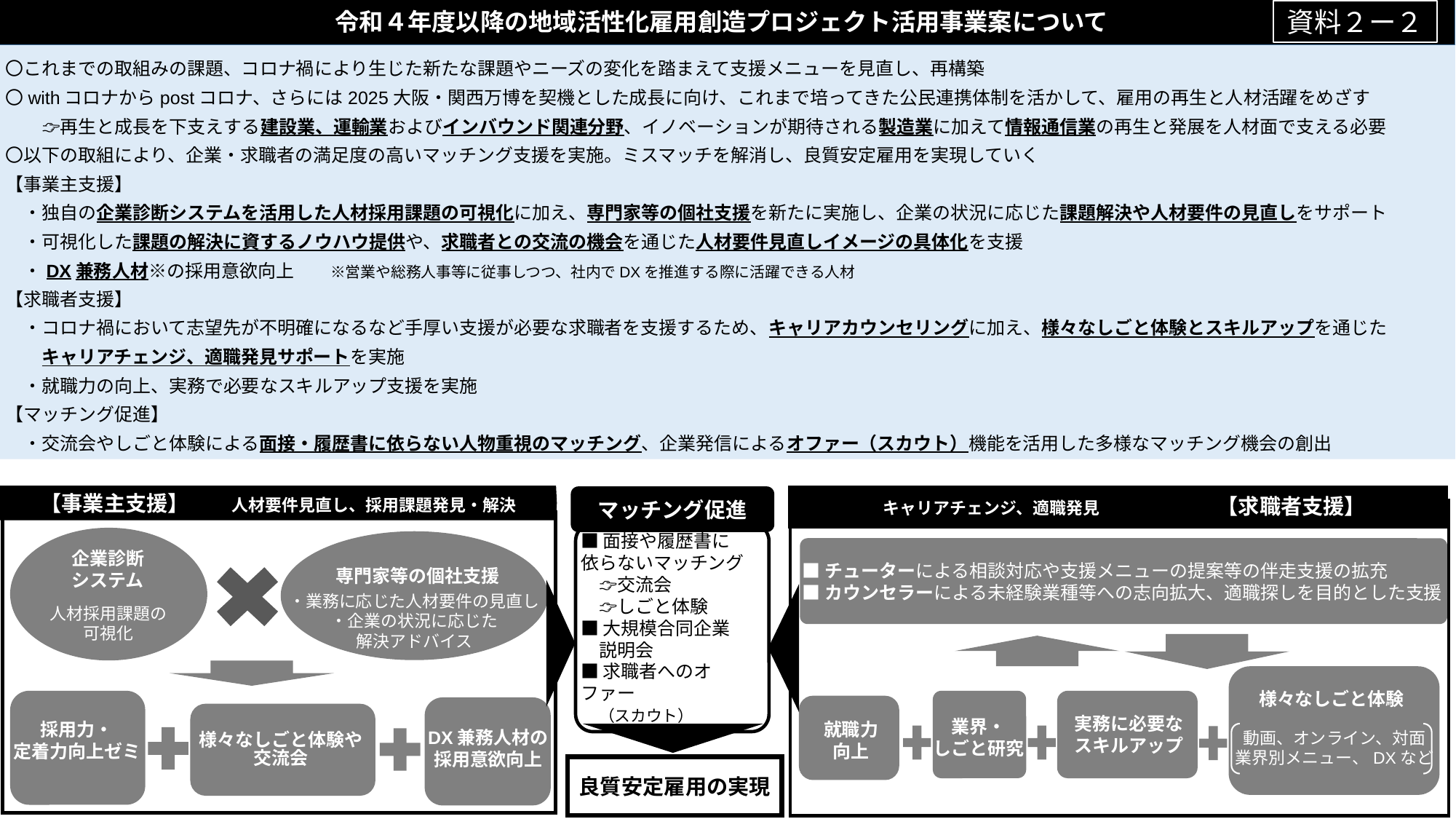

令和４年度以降の地域活性化雇用創造プロジェクト活用事業案について
資料２ー２
〇これまでの取組みの課題、コロナ禍により生じた新たな課題やニーズの変化を踏まえて支援メニューを見直し、再構築
〇withコロナからpostコロナ、さらには2025大阪・関西万博を契機とした成長に向け、これまで培ってきた公民連携体制を活かして、雇用の再生と人材活躍をめざす
　　👉再生と成長を下支えする建設業、運輸業およびインバウンド関連分野、イノベーションが期待される製造業に加えて情報通信業の再生と発展を人材面で支える必要
〇以下の取組により、企業・求職者の満足度の高いマッチング支援を実施。ミスマッチを解消し、良質安定雇用を実現していく
【事業主支援】
　・独自の企業診断システムを活用した人材採用課題の可視化に加え、専門家等の個社支援を新たに実施し、企業の状況に応じた課題解決や人材要件の見直しをサポート
　・可視化した課題の解決に資するノウハウ提供や、求職者との交流の機会を通じた人材要件見直しイメージの具体化を支援
　・DX兼務人材※の採用意欲向上　　※営業や総務人事等に従事しつつ、社内でDXを推進する際に活躍できる人材
【求職者支援】
　・コロナ禍において志望先が不明確になるなど手厚い支援が必要な求職者を支援するため、キャリアカウンセリングに加え、様々なしごと体験とスキルアップを通じた
　　キャリアチェンジ、適職発見サポートを実施
　・就職力の向上、実務で必要なスキルアップ支援を実施
【マッチング促進】
　・交流会やしごと体験による面接・履歴書に依らない人物重視のマッチング、企業発信によるオファー（スカウト）機能を活用した多様なマッチング機会の創出
【事業主支援】　　人材要件見直し、採用課題発見・解決
マッチング促進

キャリアチェンジ、適職発見　　　　　　　【求職者支援】

■面接や履歴書に
依らないマッチング
　👉交流会
　👉しごと体験
■大規模合同企業
　説明会
■求職者へのオファー
　（スカウト）

■チューターによる相談対応や支援メニューの提案等の伴走支援の拡充
■カウンセラーによる未経験業種等への志向拡大、適職探しを目的とした支援
企業診断
システム

専門家等の個社支援
・業務に応じた人材要件の見直し
・企業の状況に応じた
解決アドバイス
人材採用課題の
可視化

様々なしごと体験

実務に必要なスキルアップ
業界・
しごと研究
就職力
向上
採用力・
定着力向上ゼミ

DX兼務人材の
採用意欲向上
動画、オンライン、対面
業界別メニュー、DXなど

様々なしごと体験や
交流会
良質安定雇用の実現